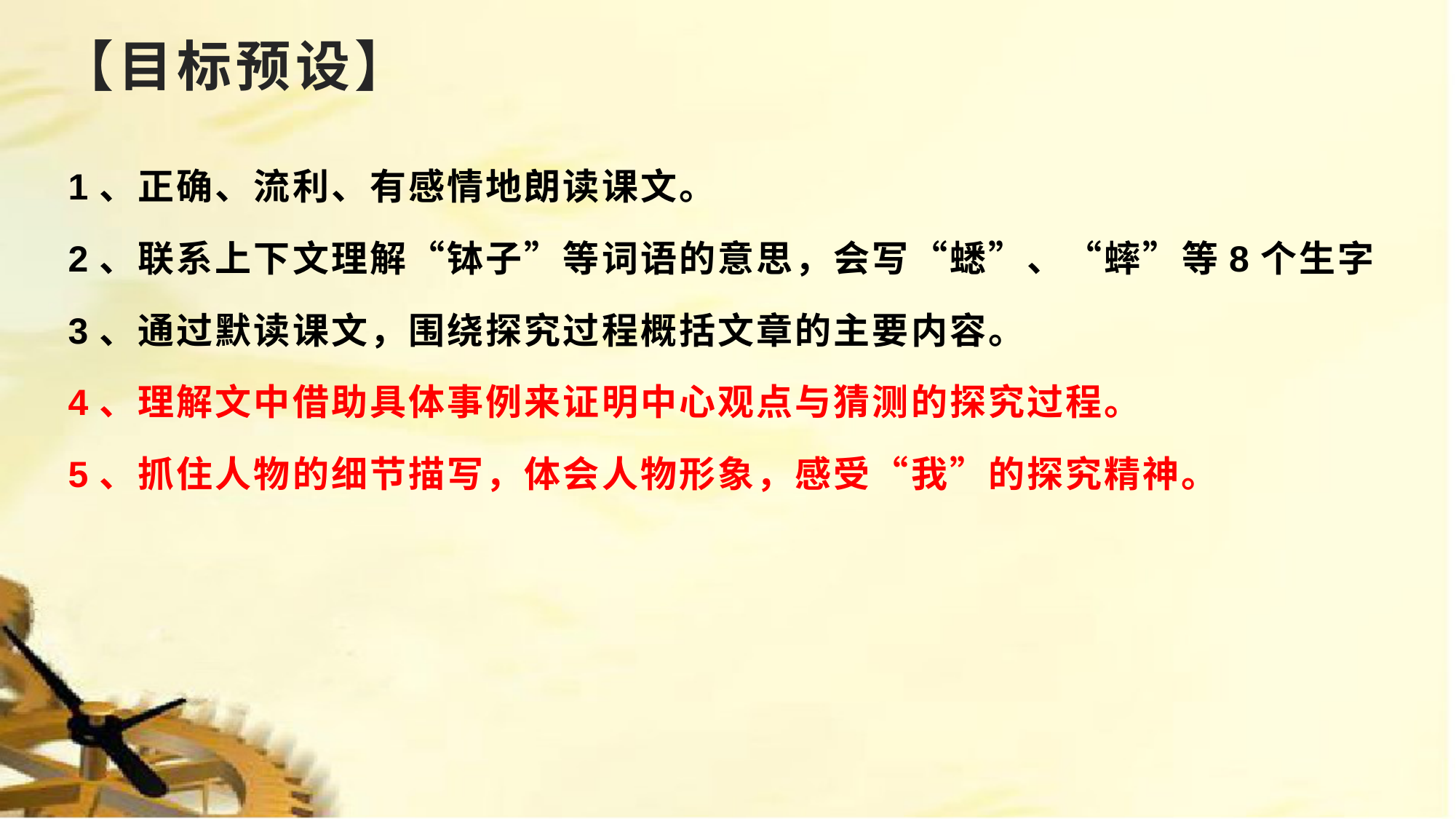

# 【目标预设】
1、正确、流利、有感情地朗读课文。
2、联系上下文理解“钵子”等词语的意思，会写“蟋”、“蟀”等8个生字
3、通过默读课文，围绕探究过程概括文章的主要内容。
4、理解文中借助具体事例来证明中心观点与猜测的探究过程。
5、抓住人物的细节描写，体会人物形象，感受“我”的探究精神。